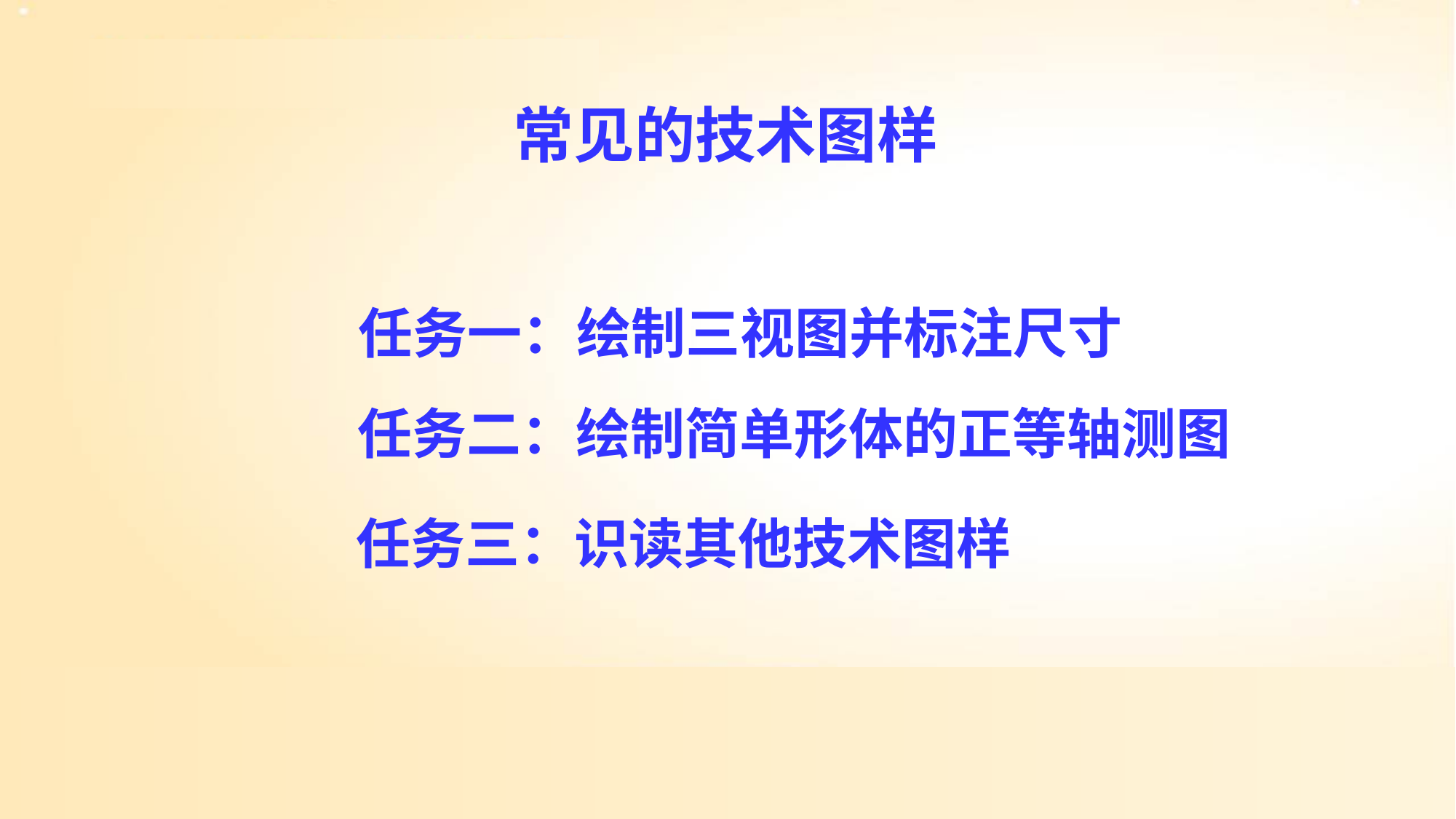

常见的技术图样
任务一：绘制三视图并标注尺寸
任务二：绘制简单形体的正等轴测图
任务三：识读其他技术图样